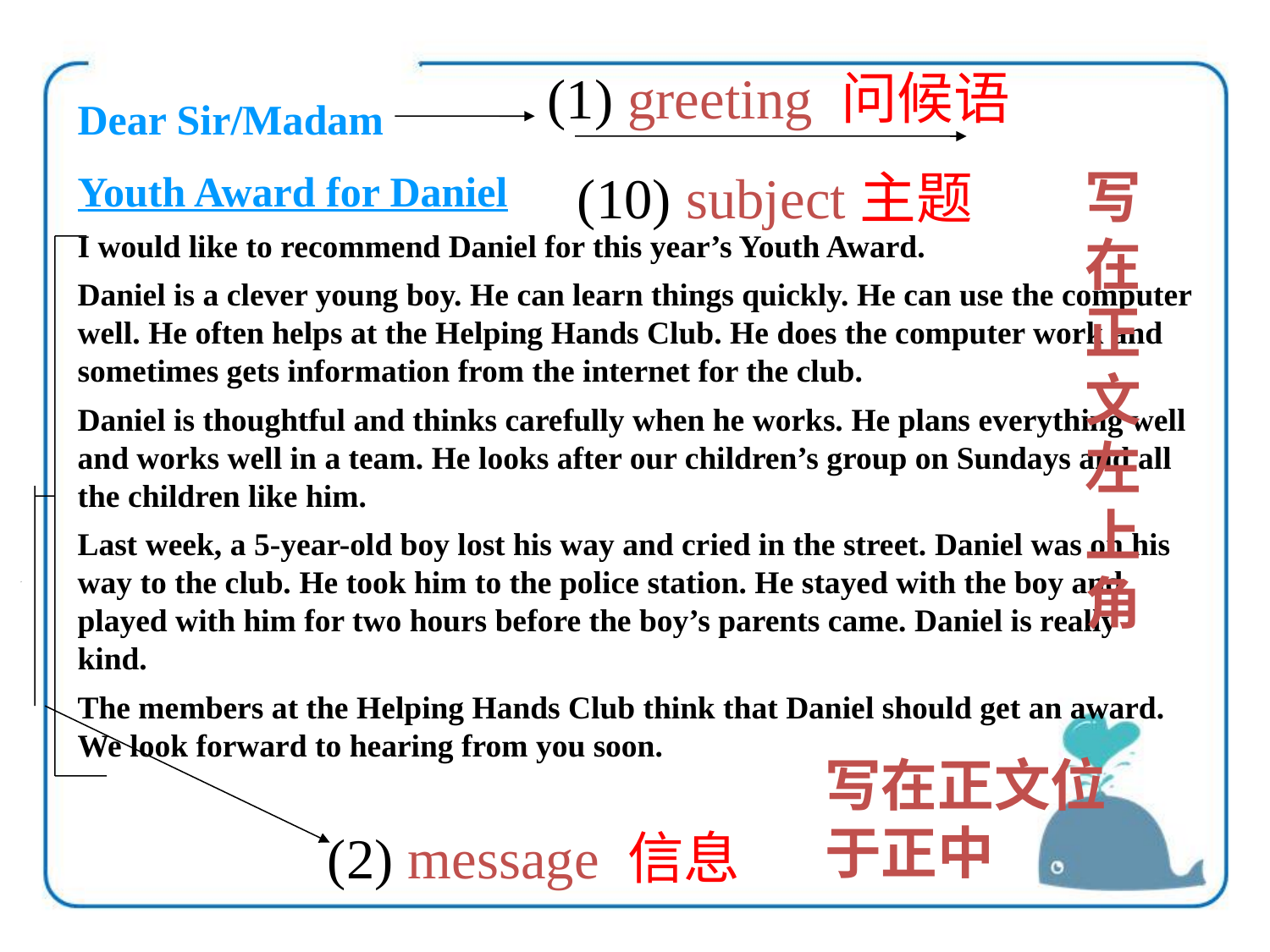

(1) greeting 问候语
写在正文左上角
Dear Sir/Madam
Youth Award for Daniel
I would like to recommend Daniel for this year’s Youth Award.
Daniel is a clever young boy. He can learn things quickly. He can use the computer well. He often helps at the Helping Hands Club. He does the computer work and sometimes gets information from the internet for the club.
Daniel is thoughtful and thinks carefully when he works. He plans everything well and works well in a team. He looks after our children’s group on Sundays and all the children like him.
Last week, a 5-year-old boy lost his way and cried in the street. Daniel was on his way to the club. He took him to the police station. He stayed with the boy and played with him for two hours before the boy’s parents came. Daniel is really kind.
The members at the Helping Hands Club think that Daniel should get an award. We look forward to hearing from you soon.

(10) subject主题

写在正文位于正中

(2) message 信息